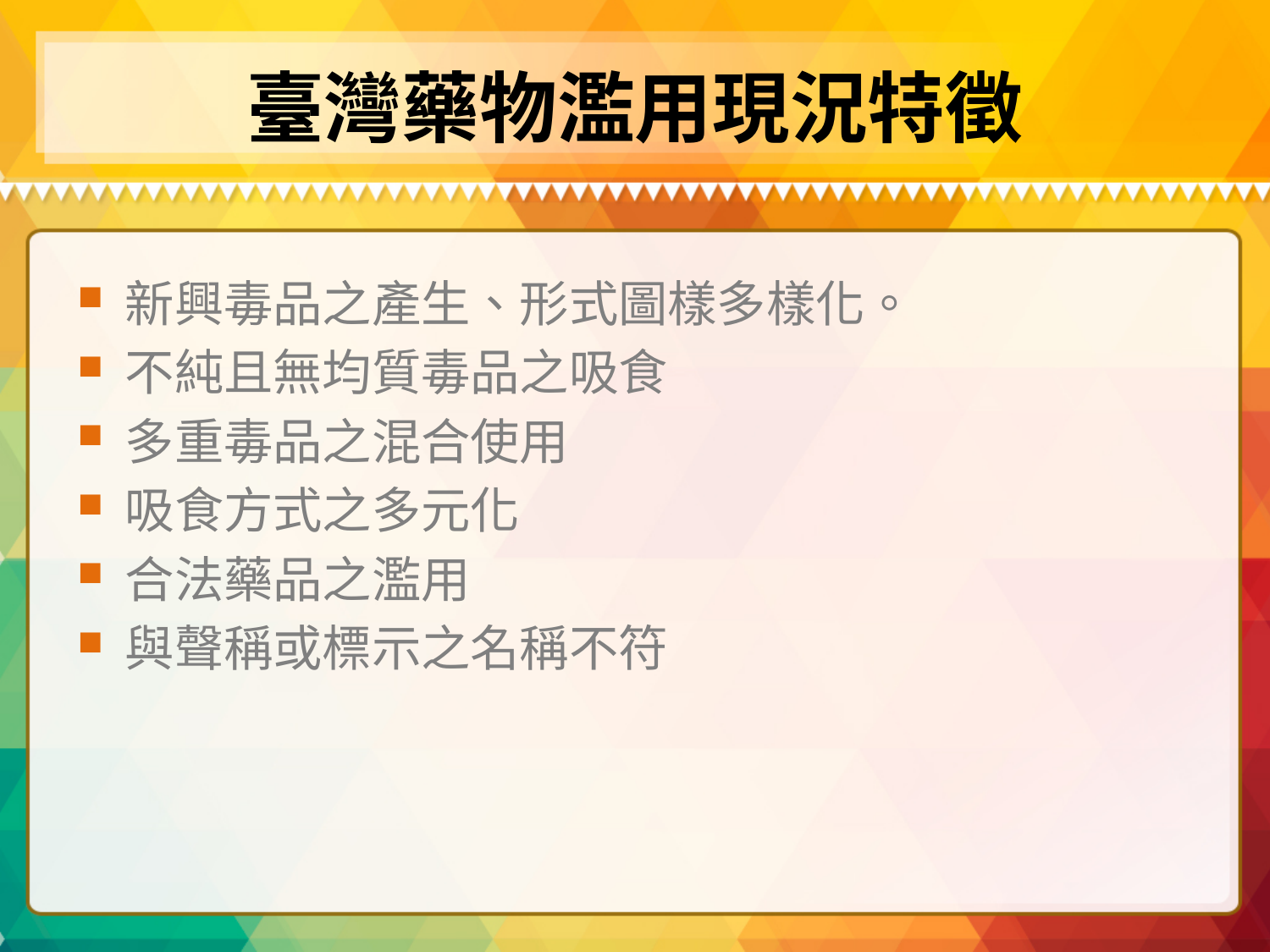

# 臺灣藥物濫用現況特徵
新興毒品之產生、形式圖樣多樣化。
不純且無均質毒品之吸食
多重毒品之混合使用
吸食方式之多元化
合法藥品之濫用
與聲稱或標示之名稱不符